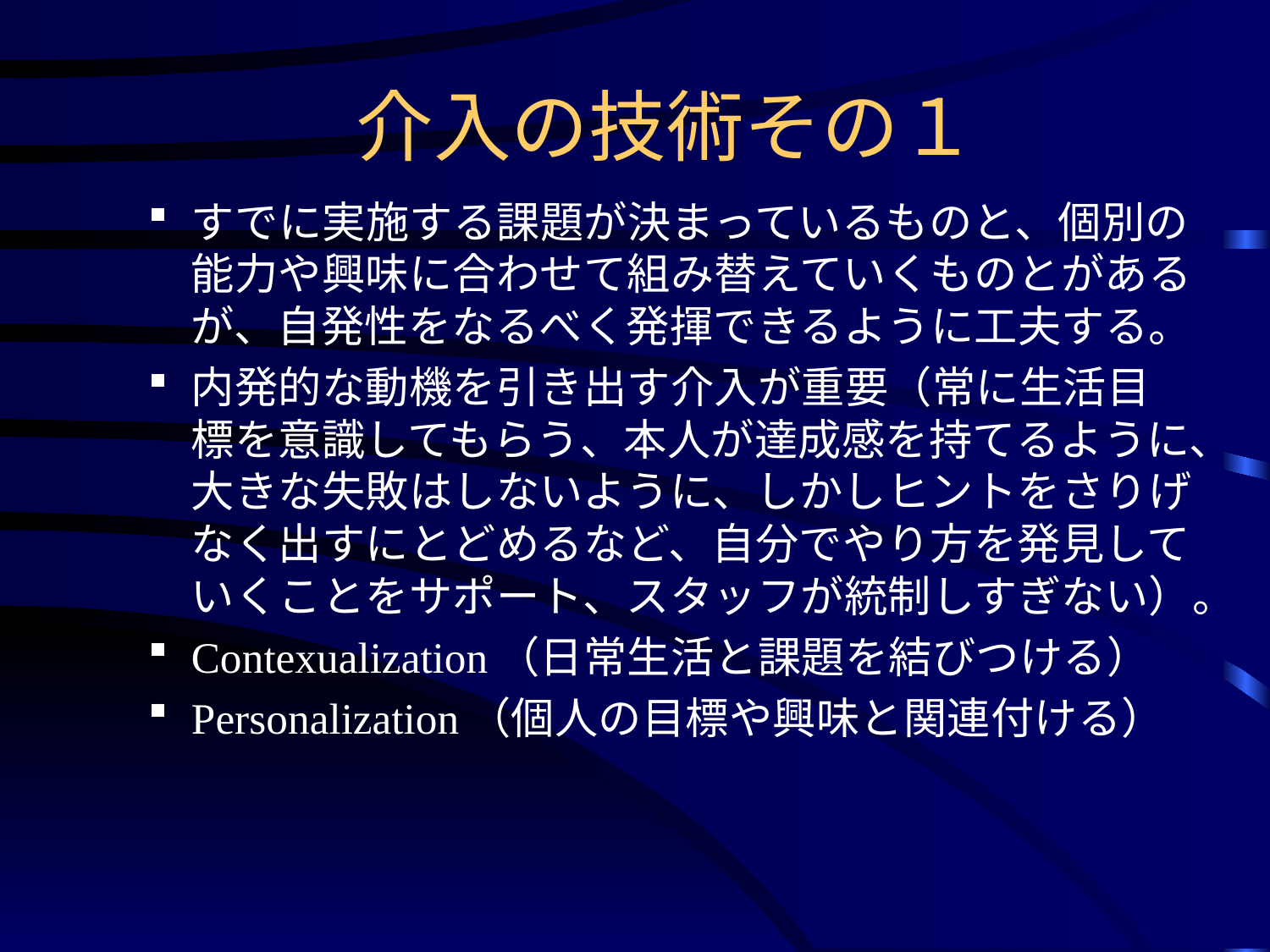

介入の技術その１
すでに実施する課題が決まっているものと、個別の能力や興味に合わせて組み替えていくものとがあるが、自発性をなるべく発揮できるように工夫する。
内発的な動機を引き出す介入が重要（常に生活目標を意識してもらう、本人が達成感を持てるように、大きな失敗はしないように、しかしヒントをさりげなく出すにとどめるなど、自分でやり方を発見していくことをサポート、スタッフが統制しすぎない）。
Contexualization（日常生活と課題を結びつける）
Personalization（個人の目標や興味と関連付ける）